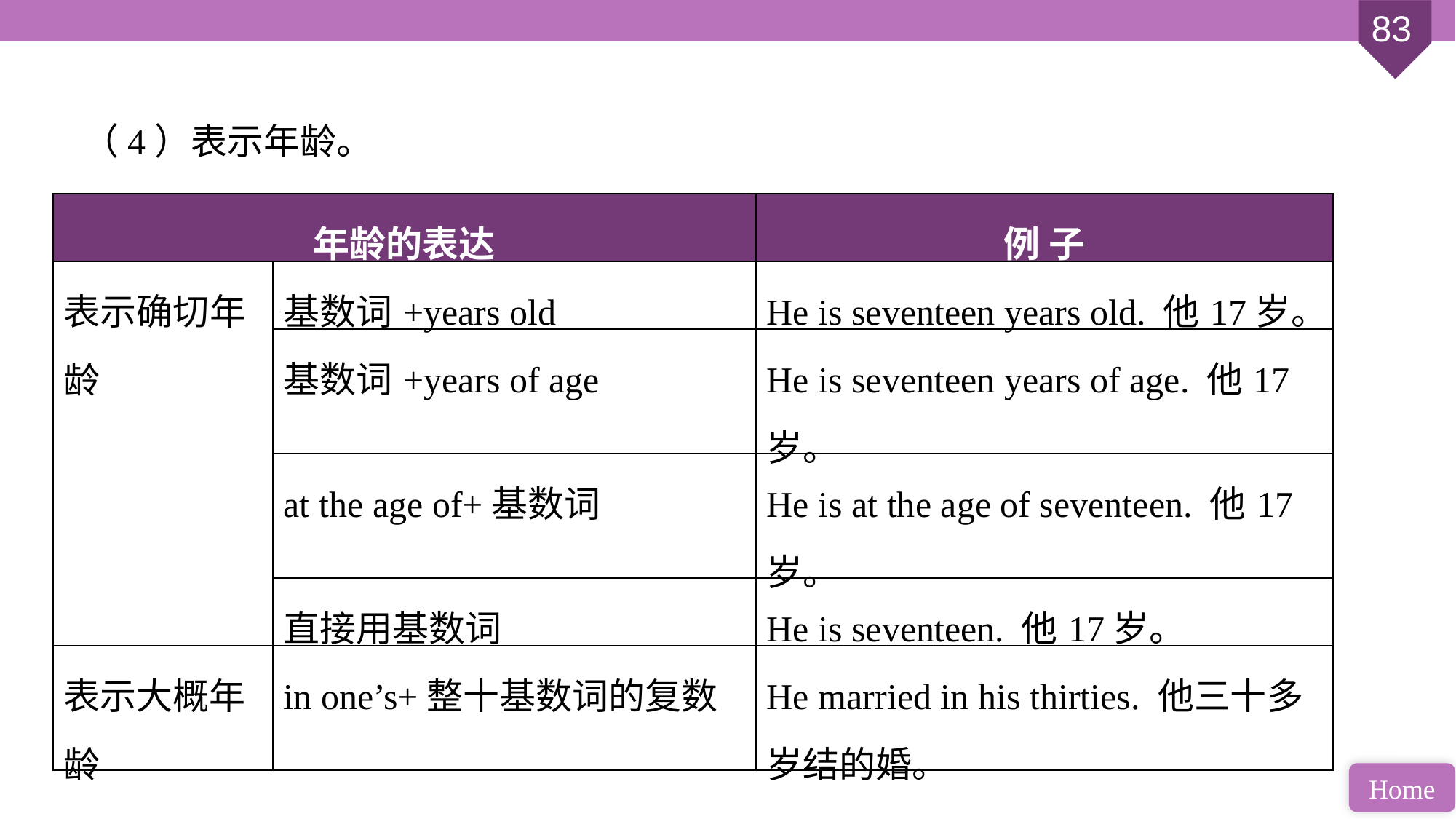

（4）表示年龄。
| 年龄的表达 |  | 例 子 |
| --- | --- | --- |
| 表示确切年龄 | 基数词+years old | He is seventeen years old. 他17岁。 |
|  | 基数词+years of age | He is seventeen years of age. 他17岁。 |
|  | at the age of+基数词 | He is at the age of seventeen. 他17岁。 |
|  | 直接用基数词 | He is seventeen. 他17岁。 |
| 表示大概年龄 | in one’s+整十基数词的复数 | He married in his thirties. 他三十多岁结的婚。 |